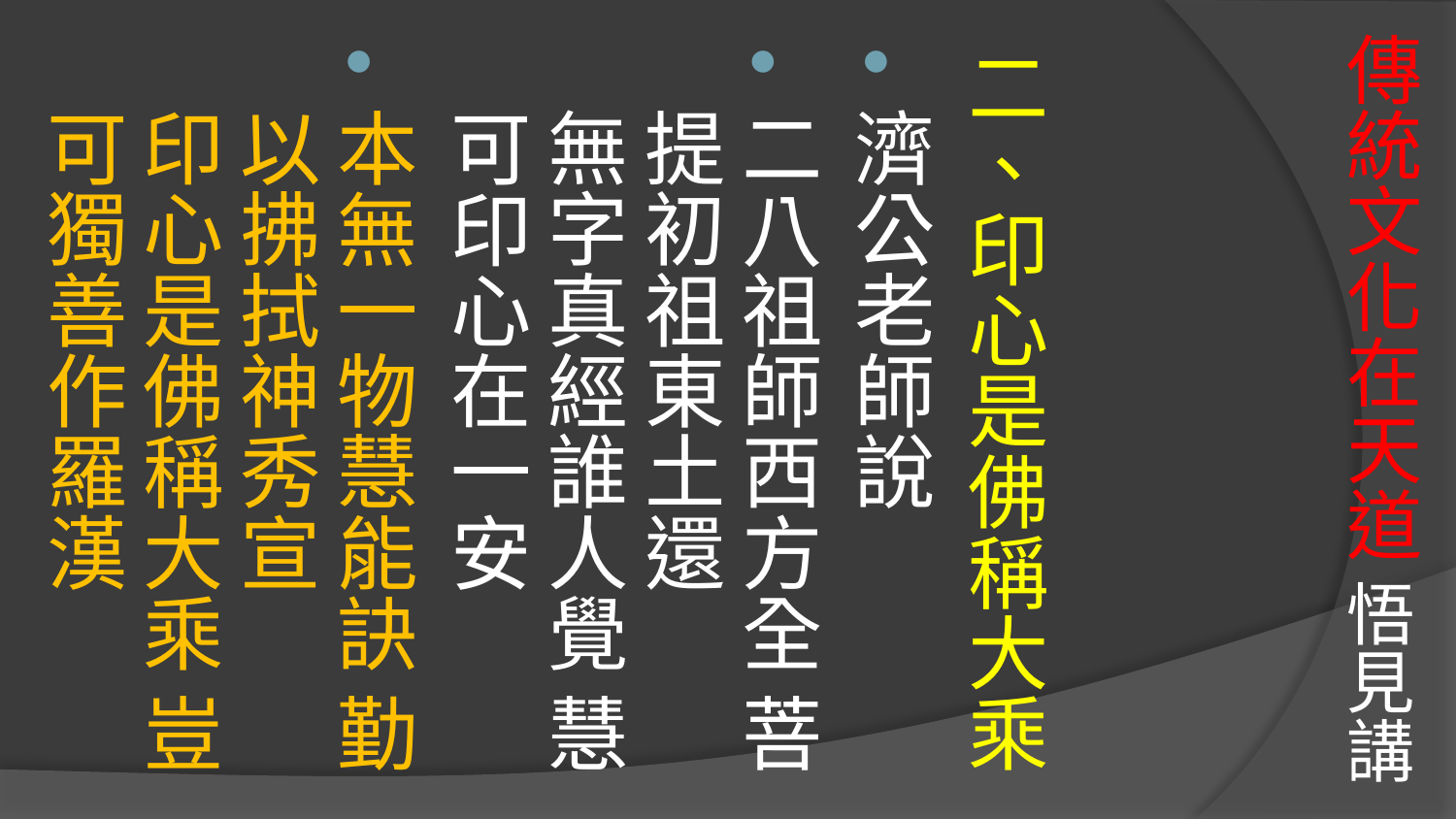

# 傳統文化在天道 悟見講
二、印心是佛稱大乘
濟公老師說
二八祖師西方全 菩提初祖東土還 
無字真經誰人覺 慧可印心在一安
本無一物慧能訣 勤以拂拭神秀宣 
印心是佛稱大乘 豈可獨善作羅漢